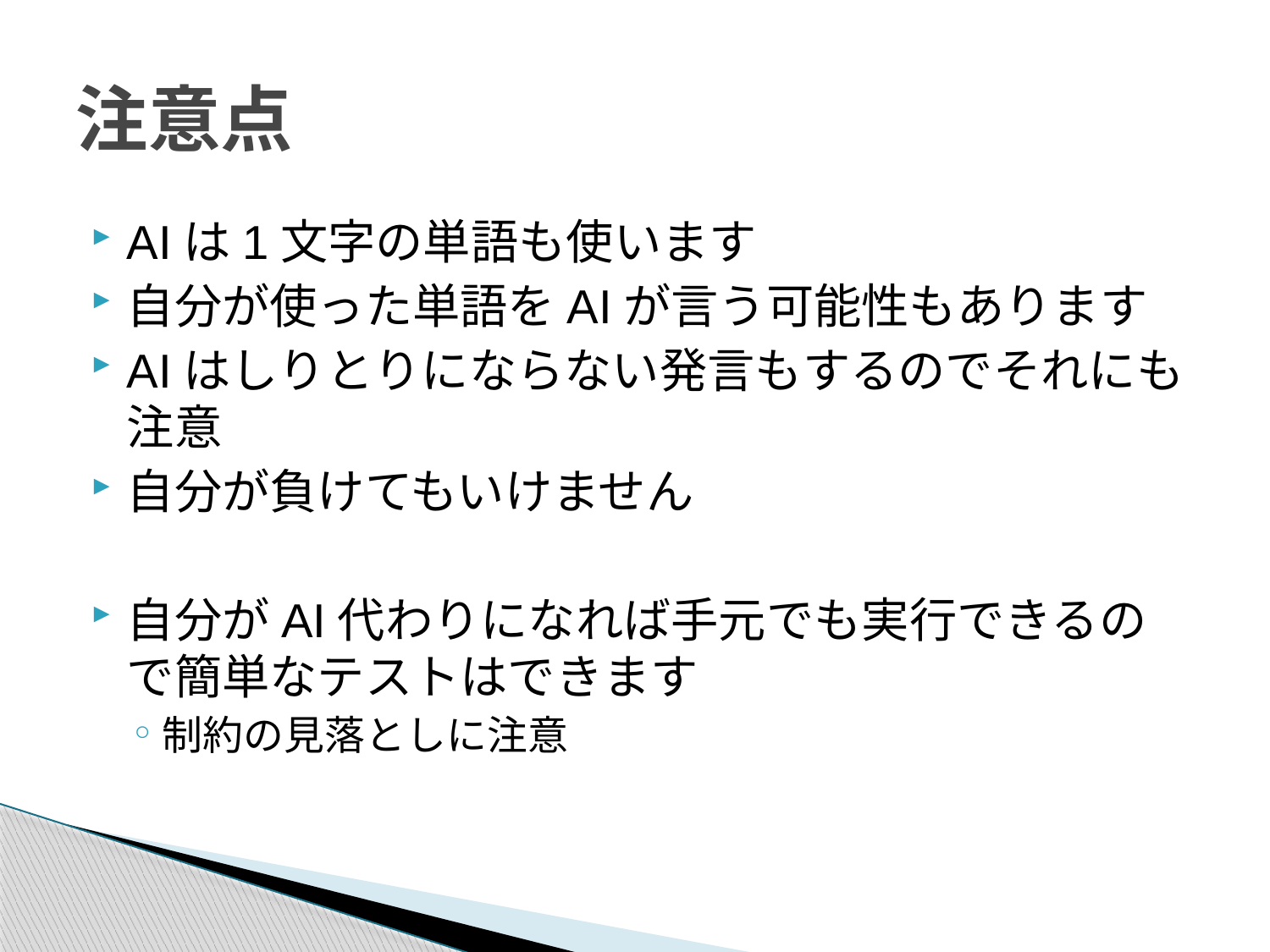

# 注意点
AIは1文字の単語も使います
自分が使った単語をAIが言う可能性もあります
AIはしりとりにならない発言もするのでそれにも注意
自分が負けてもいけません

自分がAI代わりになれば手元でも実行できるので簡単なテストはできます
制約の見落としに注意